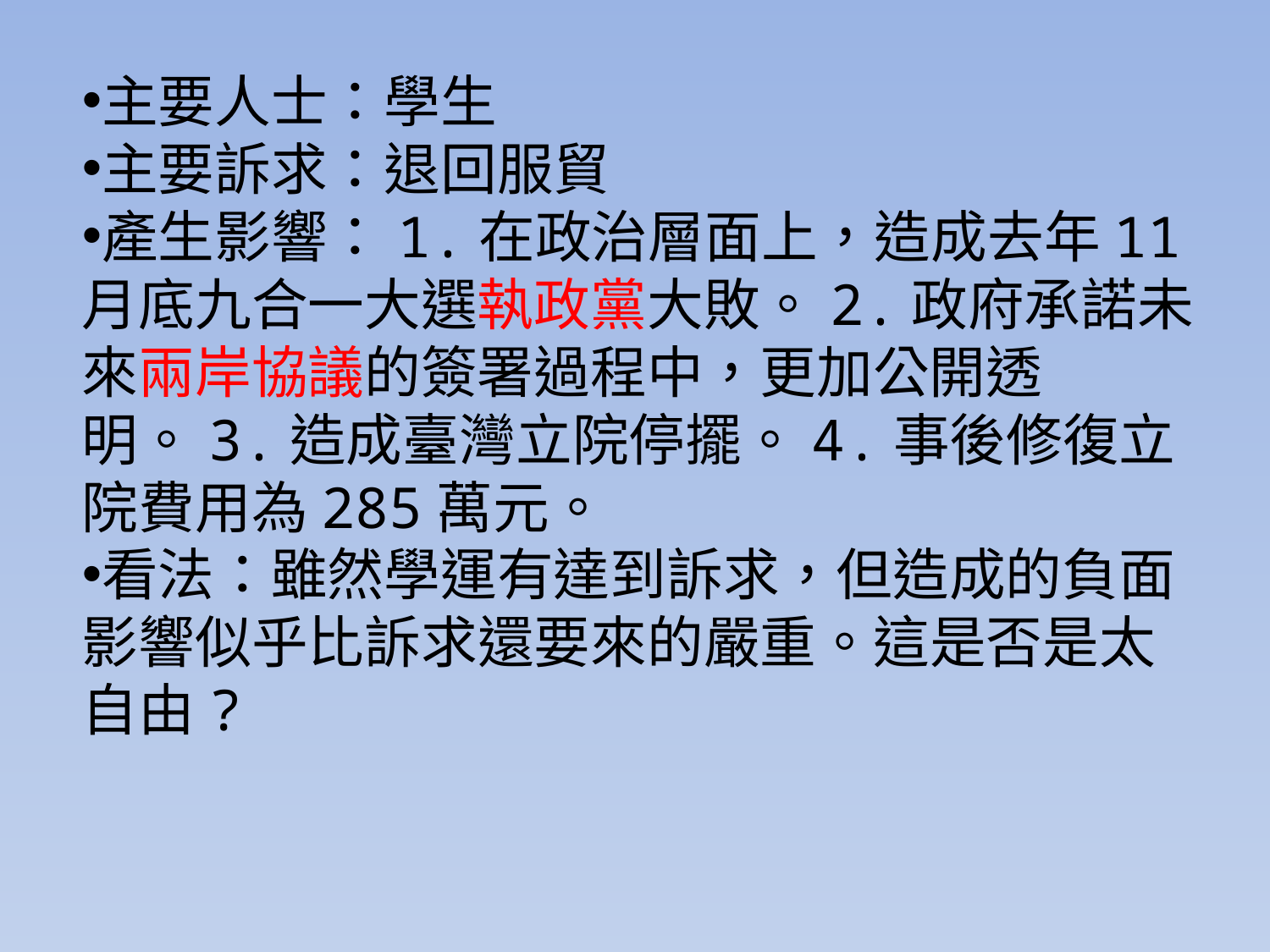

主要人士：學生
主要訴求：退回服貿
產生影響：1.在政治層面上，造成去年11月底九合一大選執政黨大敗。2.政府承諾未來兩岸協議的簽署過程中，更加公開透明。3.造成臺灣立院停擺。4.事後修復立院費用為285萬元。
看法：雖然學運有達到訴求，但造成的負面影響似乎比訴求還要來的嚴重。這是否是太自由?